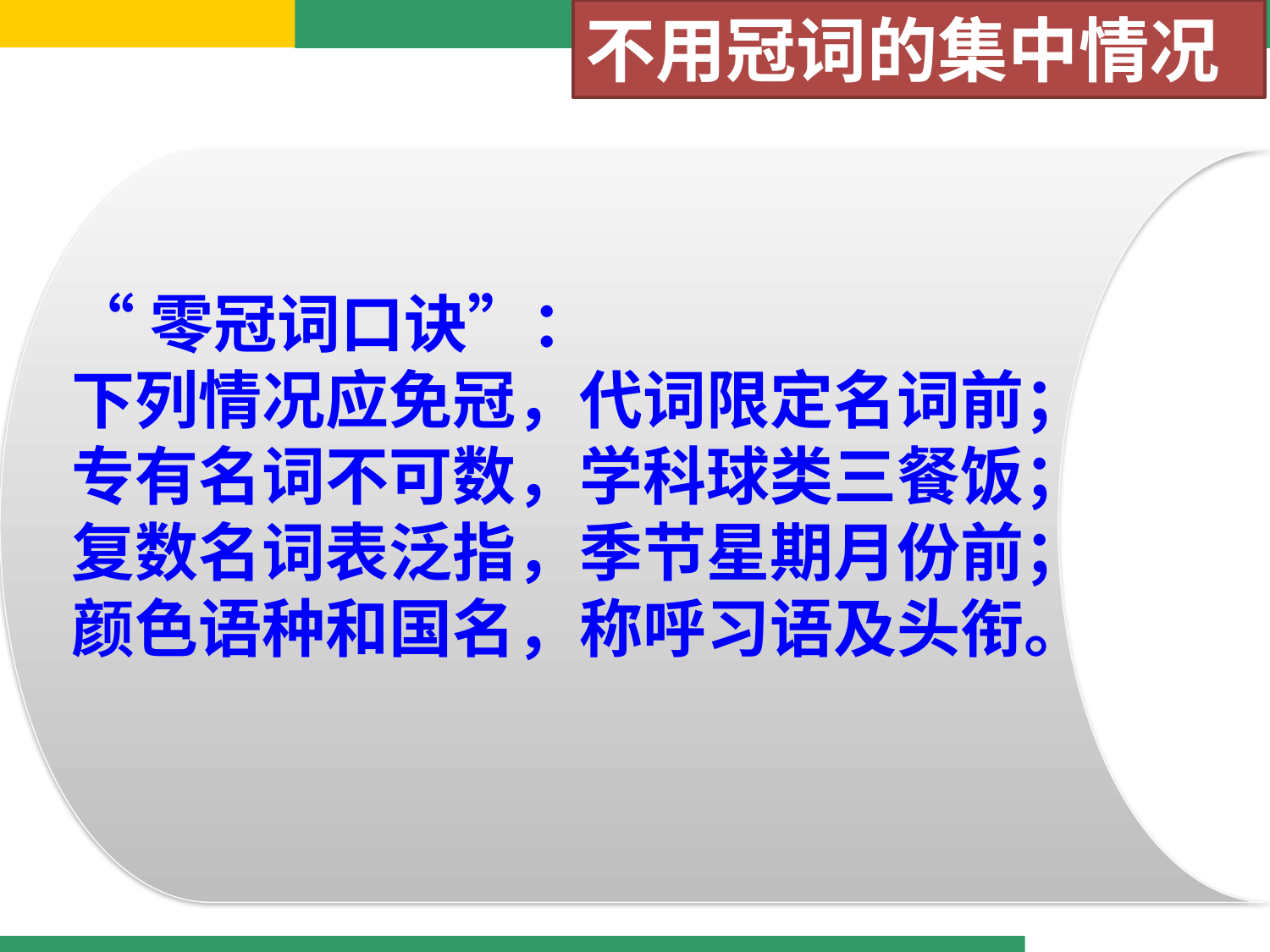

不用冠词的集中情况

“零冠词口诀”：
下列情况应免冠，代词限定名词前；
专有名词不可数，学科球类三餐饭；
复数名词表泛指，季节星期月份前；
颜色语种和国名，称呼习语及头衔。